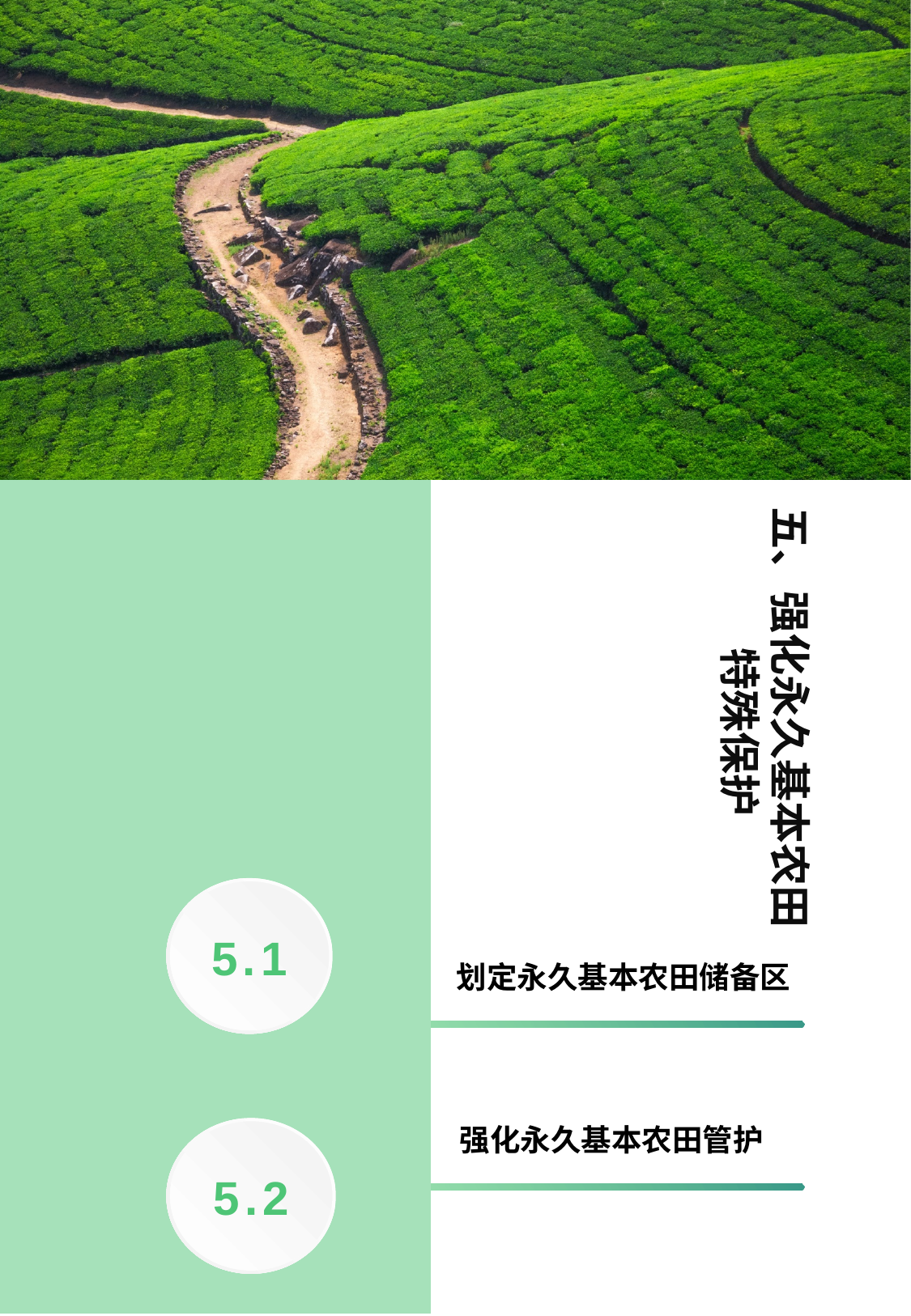

五、强化永久基本农田
  特殊保护

5.1
 划定永久基本农田储备区

强化永久基本农田管护

5.2